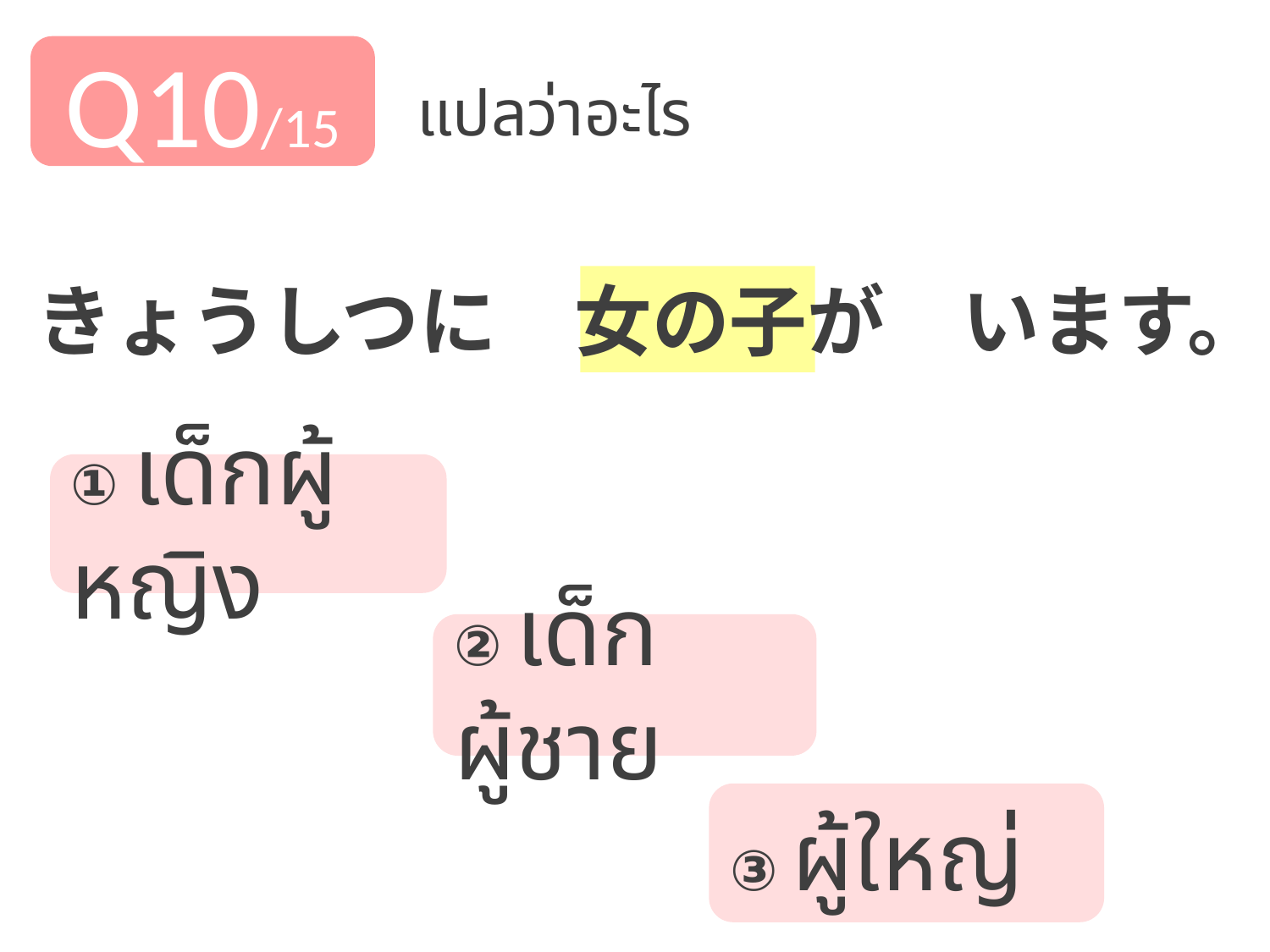

Q10/15
แปลว่าอะไร

きょうしつに　女の子が　います。
① เด็กผู้หญิง
② เด็กผู้ชาย
③ ผู้ใหญ่